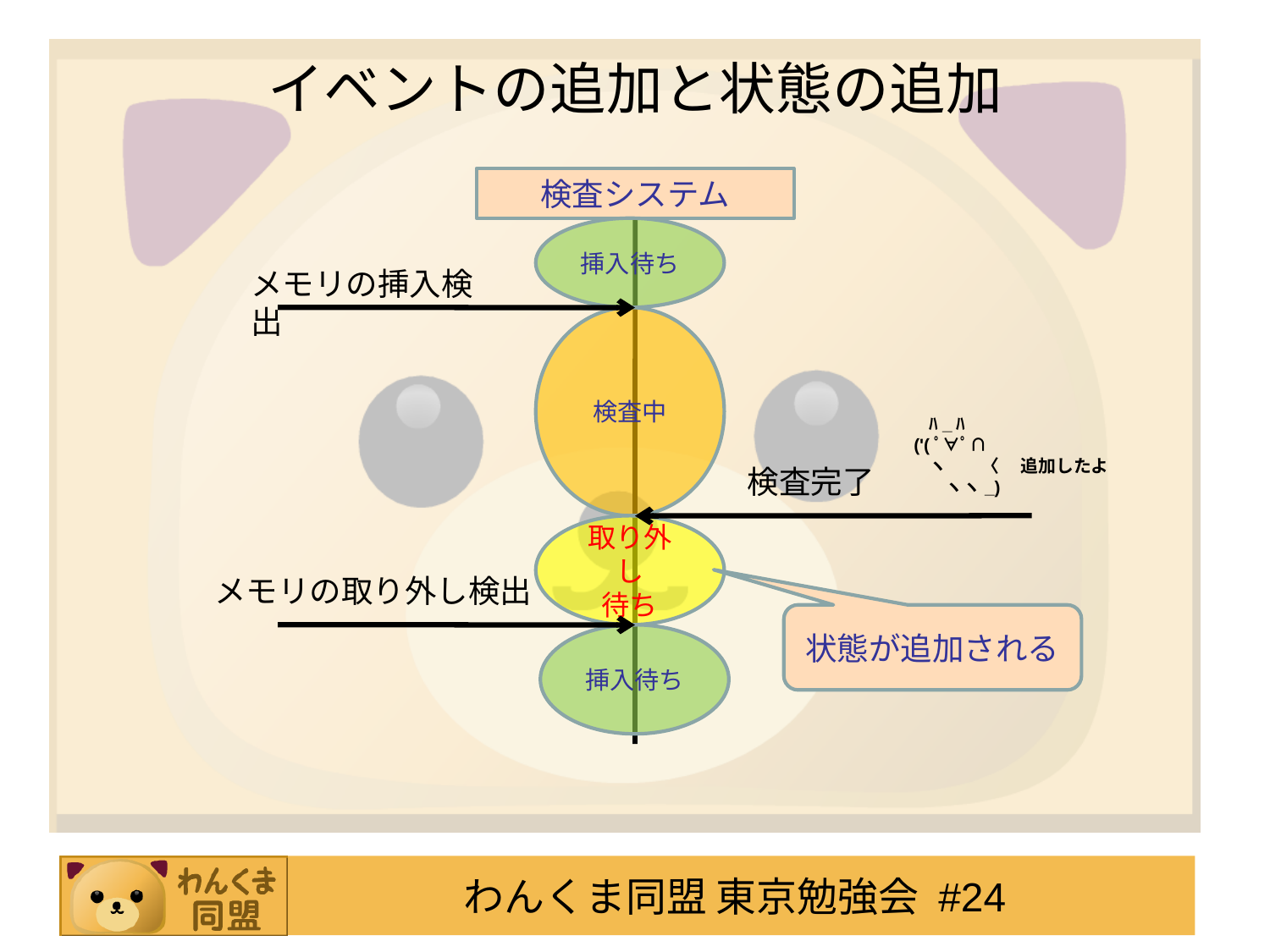

# イベントの追加と状態の追加
検査システム
挿入待ち
メモリの挿入検出
検査中
    ﾊ_ﾊ
 ('(ﾟ∀ﾟ∩
    ヽ　　〈 　追加したよ
        ヽヽ_)
検査完了
取り外し
待ち
メモリの取り外し検出
状態が追加される
挿入待ち